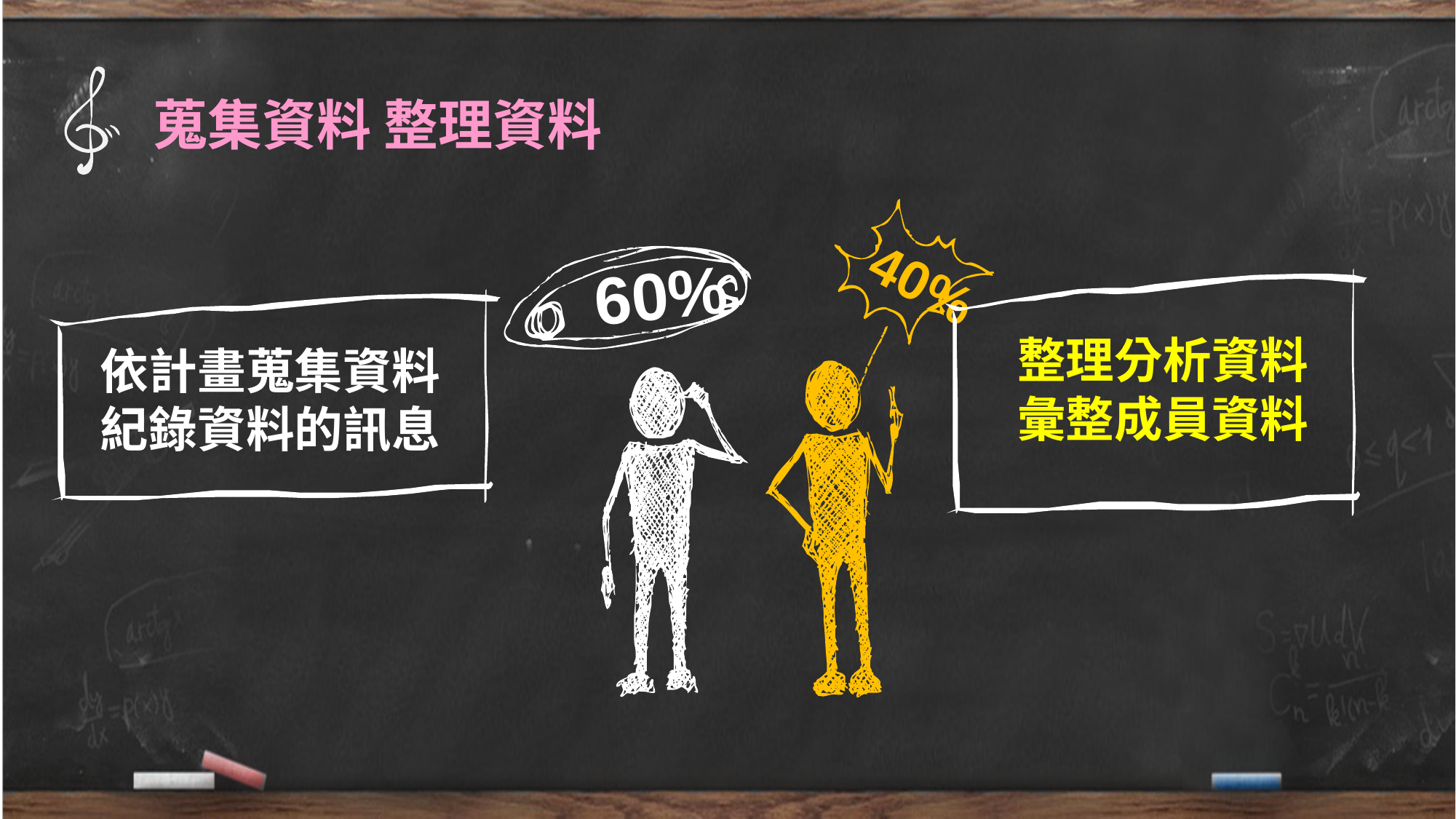

蒐集資料 整理資料

60%
40%

整理分析資料
彙整成員資料
依計畫蒐集資料
紀錄資料的訊息